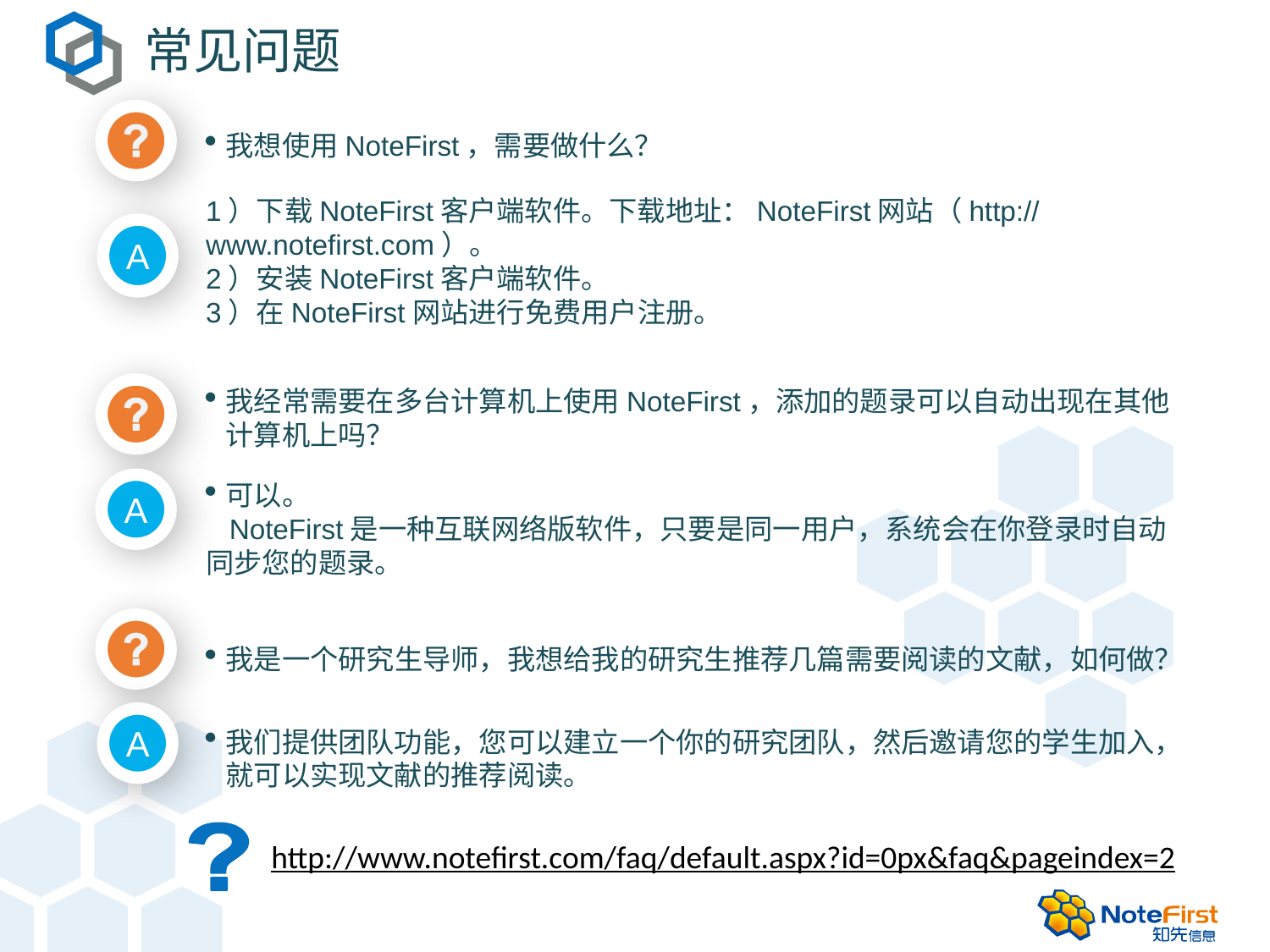

# 常见问题
我想使用NoteFirst，需要做什么？

1）下载NoteFirst客户端软件。下载地址：NoteFirst网站（http://www.notefirst.com）。
2）安装NoteFirst客户端软件。
3）在NoteFirst网站进行免费用户注册。
A
我经常需要在多台计算机上使用NoteFirst，添加的题录可以自动出现在其他计算机上吗？

可以。
   NoteFirst是一种互联网络版软件，只要是同一用户，系统会在你登录时自动   同步您的题录。
A

我是一个研究生导师，我想给我的研究生推荐几篇需要阅读的文献，如何做？
A
我们提供团队功能，您可以建立一个你的研究团队，然后邀请您的学生加入，就可以实现文献的推荐阅读。

http://www.notefirst.com/faq/default.aspx?id=0px&faq&pageindex=2